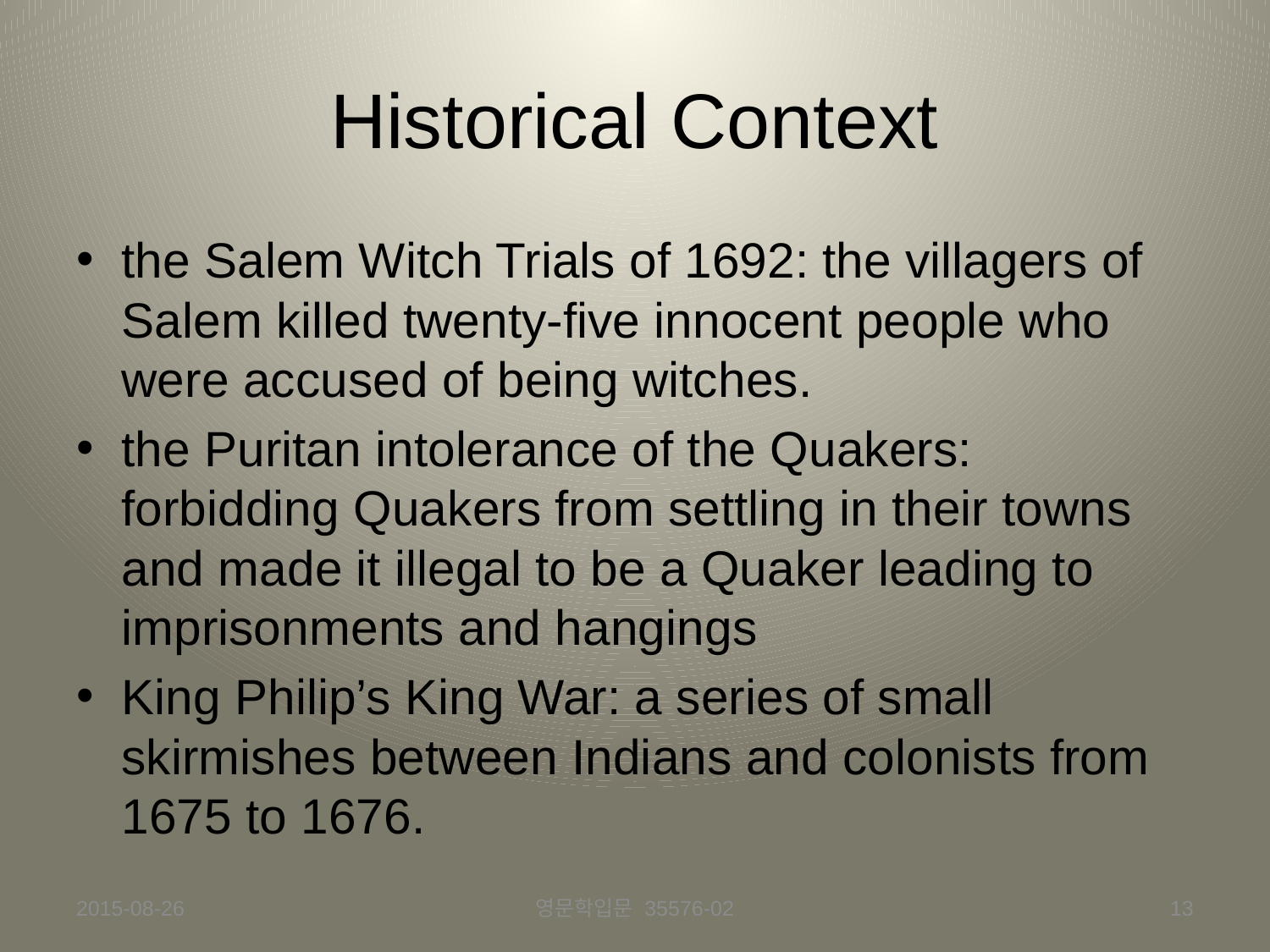

# Historical Context
the Salem Witch Trials of 1692: the villagers of Salem killed twenty-five innocent people who were accused of being witches.
the Puritan intolerance of the Quakers: forbidding Quakers from settling in their towns and made it illegal to be a Quaker leading to imprisonments and hangings
King Philip’s King War: a series of small skirmishes between Indians and colonists from 1675 to 1676.
2015-08-26
영문학입문 35576-02
13